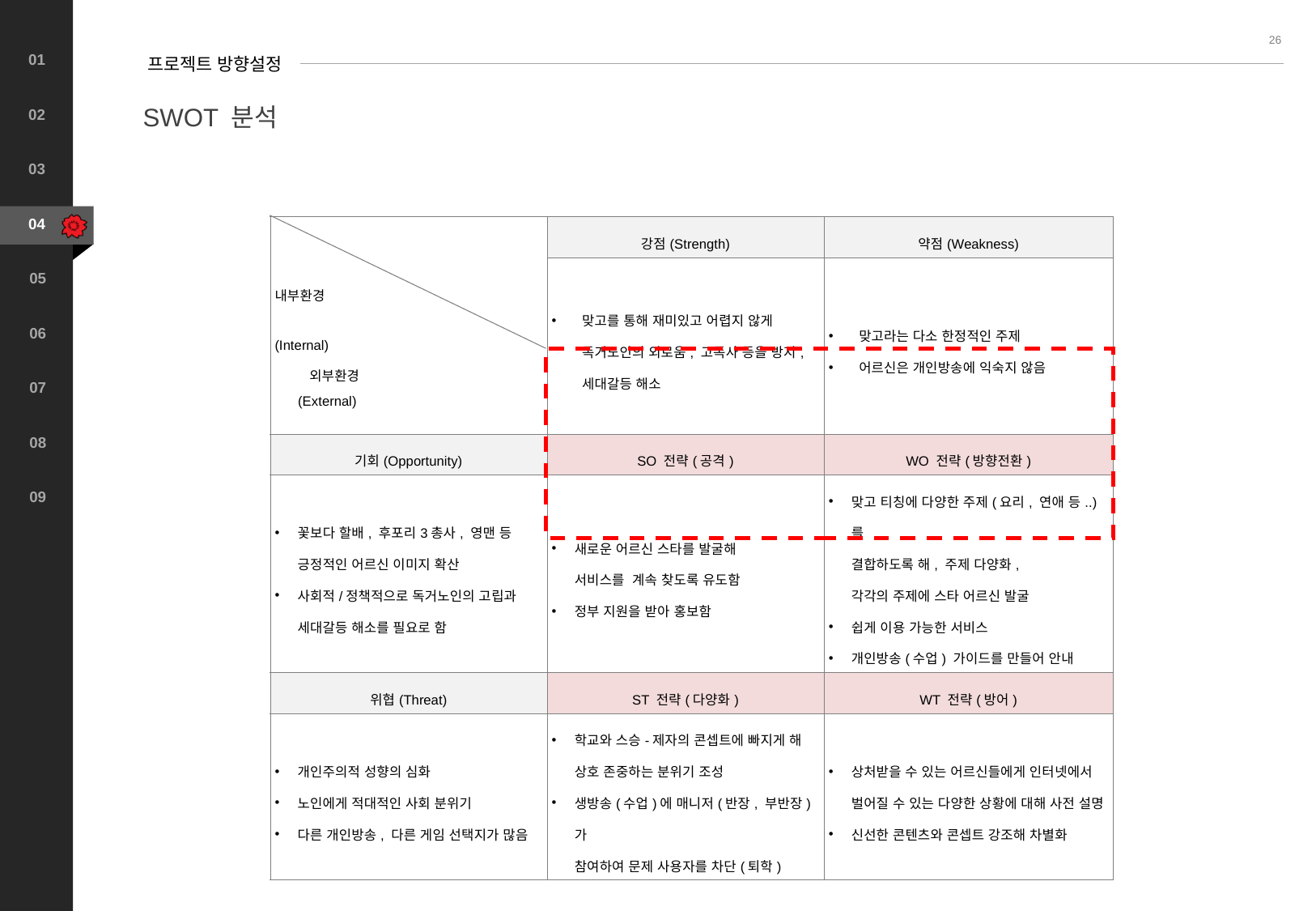

26
프로젝트 방향설정
SWOT 분석
| 내부환경 (Internal) 외부환경 (External) | 강점(Strength) | 약점(Weakness) |
| --- | --- | --- |
|  | 맞고를 통해 재미있고 어렵지 않게 독거노인의 외로움, 고독사 등을 방지, 세대갈등 해소 | 맞고라는 다소 한정적인 주제 어르신은 개인방송에 익숙지 않음 |
| 기회(Opportunity) | SO 전략(공격) | WO 전략(방향전환) |
| 꽃보다 할배, 후포리3총사, 영맨 등 긍정적인 어르신 이미지 확산 사회적/정책적으로 독거노인의 고립과 세대갈등 해소를 필요로 함 | 새로운 어르신 스타를 발굴해 서비스를 계속 찾도록 유도함 정부 지원을 받아 홍보함 | 맞고 티칭에 다양한 주제(요리, 연애 등..)를 결합하도록 해, 주제 다양화, 각각의 주제에 스타 어르신 발굴 쉽게 이용 가능한 서비스 개인방송(수업) 가이드를 만들어 안내 |
| 위협(Threat) | ST 전략(다양화) | WT 전략(방어) |
| 개인주의적 성향의 심화 노인에게 적대적인 사회 분위기 다른 개인방송, 다른 게임 선택지가 많음 | 학교와 스승-제자의 콘셉트에 빠지게 해 상호 존중하는 분위기 조성 생방송(수업)에 매니저(반장, 부반장)가 참여하여 문제 사용자를 차단(퇴학) | 상처받을 수 있는 어르신들에게 인터넷에서 벌어질 수 있는 다양한 상황에 대해 사전 설명 신선한 콘텐츠와 콘셉트 강조해 차별화 |